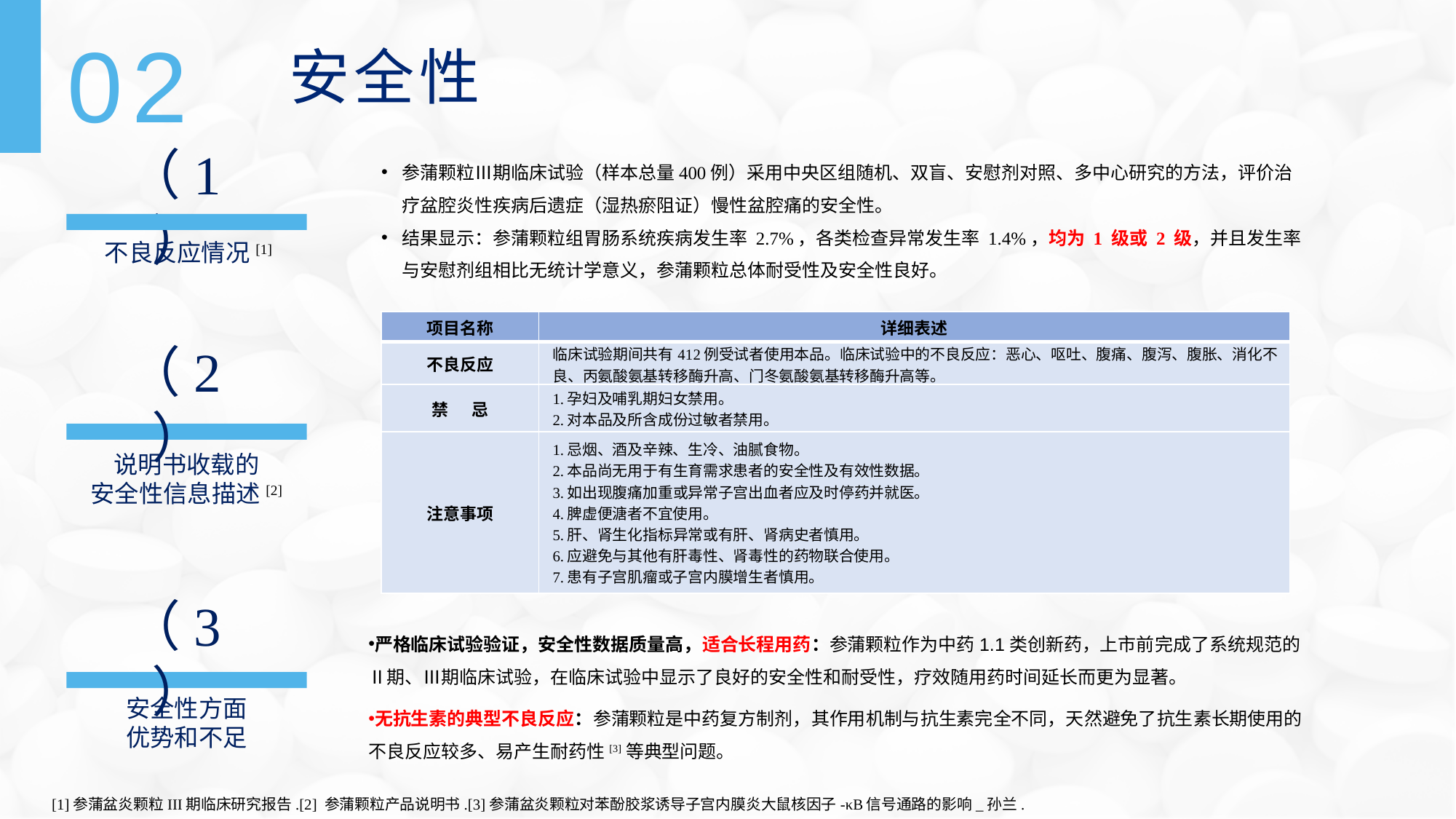

02
安全性
（1）
参蒲颗粒Ⅲ期临床试验（样本总量400例）采用中央区组随机、双盲、安慰剂对照、多中心研究的方法，评价治疗盆腔炎性疾病后遗症（湿热瘀阻证）慢性盆腔痛的安全性。
结果显示：参蒲颗粒组胃肠系统疾病发生率 2.7%，各类检查异常发生率 1.4%，均为 1 级或 2 级，并且发生率与安慰剂组相比无统计学意义，参蒲颗粒总体耐受性及安全性良好。

不良反应情况[1]
| 项目名称 | 详细表述 |
| --- | --- |
| 不良反应 | 临床试验期间共有412例受试者使用本品。临床试验中的不良反应：恶心、呕吐、腹痛、腹泻、腹胀、消化不良、丙氨酸氨基转移酶升高、门冬氨酸氨基转移酶升高等。 |
| 禁 忌 | 1.孕妇及哺乳期妇女禁用。 2.对本品及所含成份过敏者禁用。 |
| 注意事项 | 1.忌烟、酒及辛辣、生冷、油腻食物。 2.本品尚无用于有生育需求患者的安全性及有效性数据。 3.如出现腹痛加重或异常子宫出血者应及时停药并就医。 4.脾虚便溏者不宜使用。 5.肝、肾生化指标异常或有肝、肾病史者慎用。 6.应避免与其他有肝毒性、肾毒性的药物联合使用。 7.患有子宫肌瘤或子宫内膜增生者慎用。 |
（2）

说明书收载的
安全性信息描述[2]
（3）
严格临床试验验证，安全性数据质量高，适合长程用药：参蒲颗粒作为中药1.1类创新药，上市前完成了系统规范的Ⅱ期、Ⅲ期临床试验，在临床试验中显示了良好的安全性和耐受性，疗效随用药时间延长而更为显著。
无抗生素的典型不良反应：参蒲颗粒是中药复方制剂，其作用机制与抗生素完全不同，天然避免了抗生素长期使用的不良反应较多、易产生耐药性[3]等典型问题。

安全性方面
优势和不足
7
[1]参蒲盆炎颗粒III期临床研究报告.[2] 参蒲颗粒产品说明书.[3]参蒲盆炎颗粒对苯酚胶浆诱导子宫内膜炎大鼠核因子-κB信号通路的影响_孙兰.